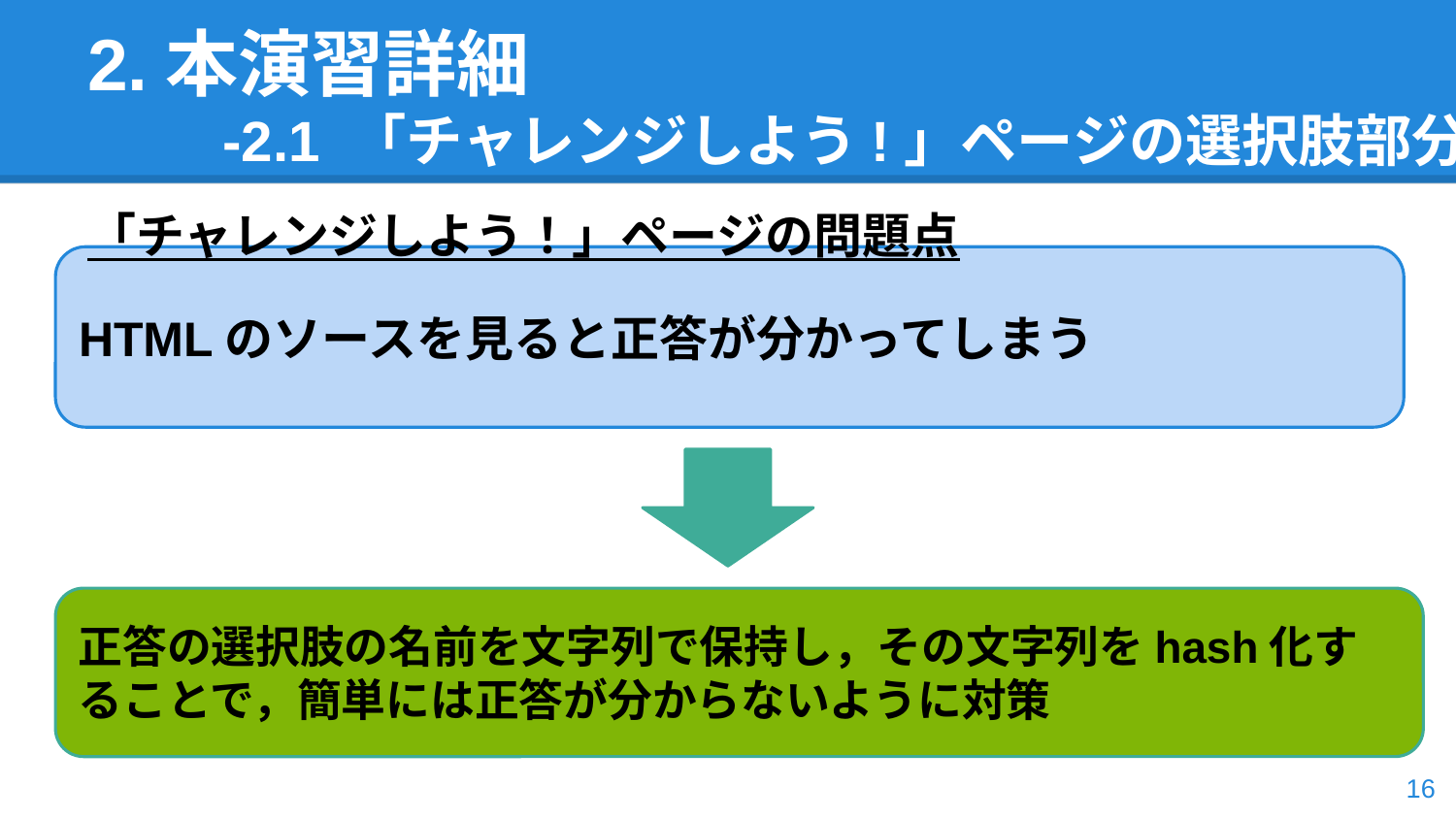

# 2.本演習詳細
-2.1 「チャレンジしよう!」ページの選択肢部分

「チャレンジしよう！」ページの問題点
HTMLのソースを見ると正答が分かってしまう

正答の選択肢の名前を文字列で保持し，その文字列をhash化することで，簡単には正答が分からないように対策
16